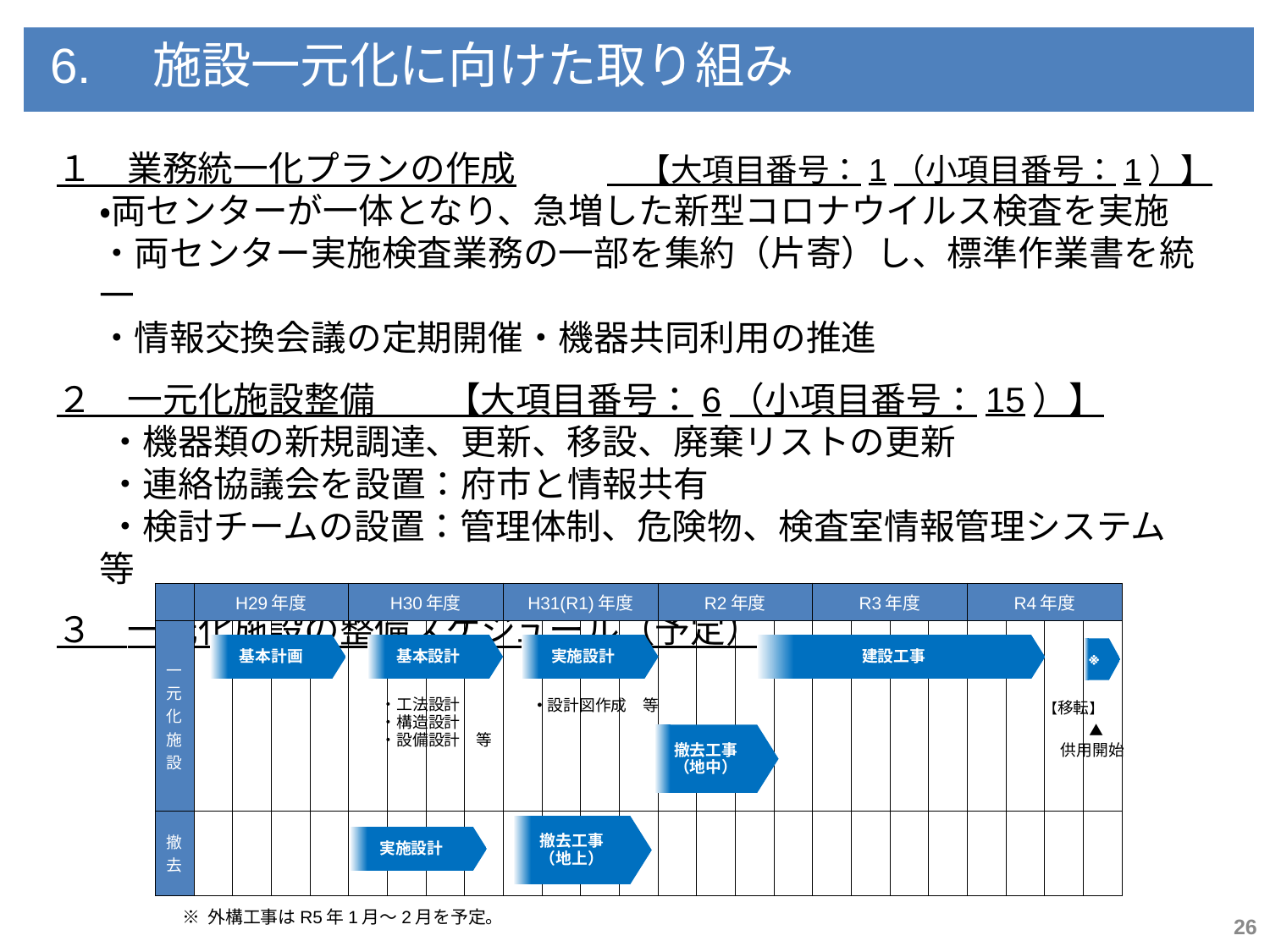

6.　施設一元化に向けた取り組み
１　業務統一化プランの作成	　【大項目番号：1（小項目番号：1）】
	・両センターが一体となり、急増した新型コロナウイルス検査を実施
	・両センター実施検査業務の一部を集約（片寄）し、標準作業書を統一
　	・情報交換会議の定期開催・機器共同利用の推進

２　一元化施設整備　　【大項目番号：6（小項目番号：15）】
　  ・機器類の新規調達、更新、移設、廃棄リストの更新
　  ・連絡協議会を設置：府市と情報共有
　  ・検討チームの設置：管理体制、危険物、検査室情報管理システム　等

３　一元化施設の整備スケジュール（予定）
|  | H29年度 |  |  |  | H30年度 |  |  |  | H31(R1)年度 |  |  |  | R2年度 |  |  |  | R3年度 |  |  |  | R4年度 |  |  |  |
| --- | --- | --- | --- | --- | --- | --- | --- | --- | --- | --- | --- | --- | --- | --- | --- | --- | --- | --- | --- | --- | --- | --- | --- | --- |
| 一元化施設 |  |  |  |  |  |  |  |  |  |  |  |  |  |  |  |  |  |  |  |  |  |  |  |  |
| 撤去 |  |  |  |  |  |  |  |  |  |  |  |  |  |  |  |  |  |  |  |  |  |  |  |  |
建設工事
基本計画
基本設計
実施設計
※
撤去工事
（地中）
撤去工事
（地上）
実施設計
・設計図作成　等
・工法設計
・構造設計
・設備設計　等
【移転】
　　　 ▲
　 供用開始
※ 外構工事はR5年1月～2月を予定。
26